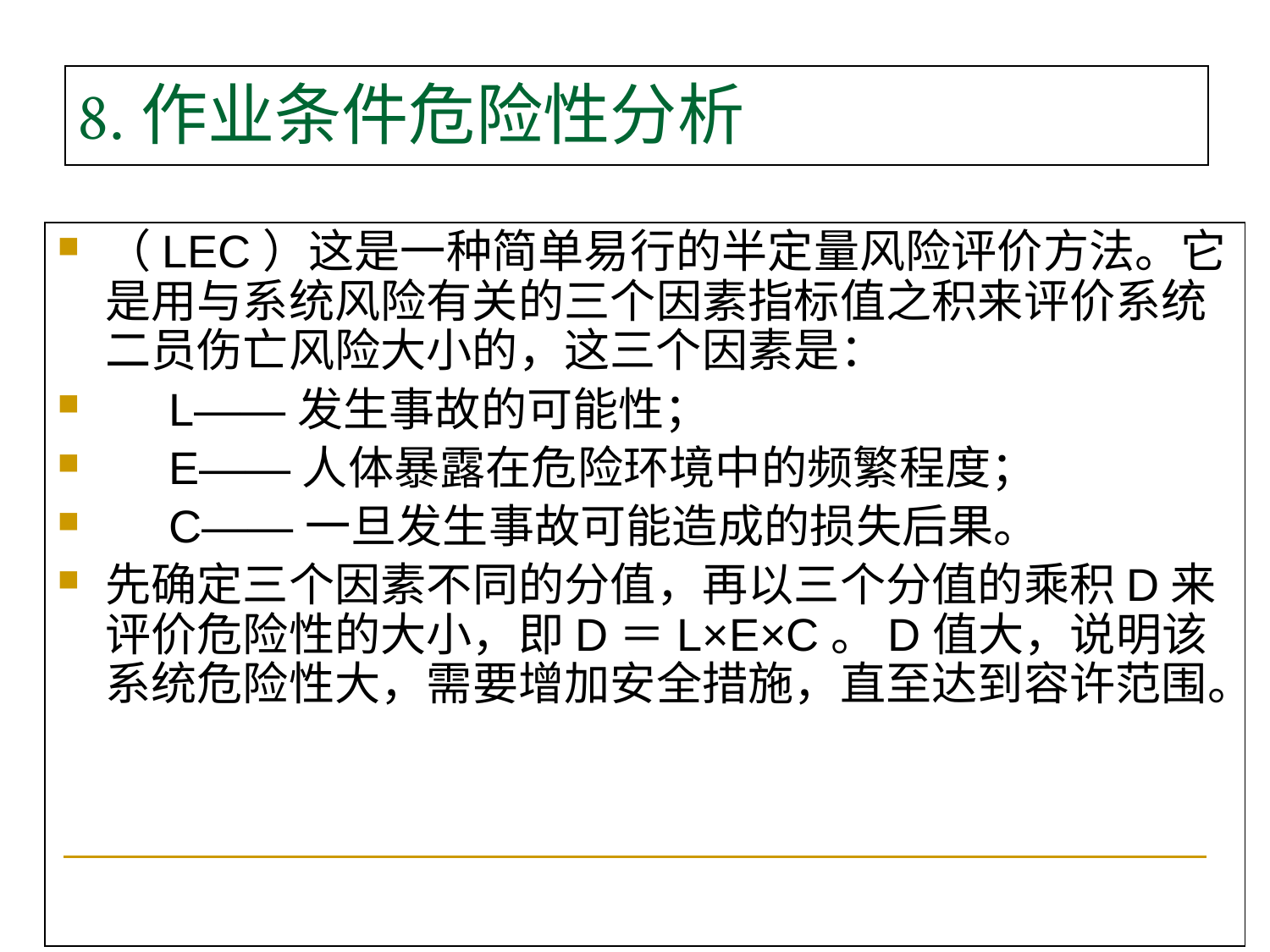

8.作业条件危险性分析
（LEC）这是一种简单易行的半定量风险评价方法。它是用与系统风险有关的三个因素指标值之积来评价系统二员伤亡风险大小的，这三个因素是：
     L——发生事故的可能性；
     E——人体暴露在危险环境中的频繁程度；
     C——一旦发生事故可能造成的损失后果。
先确定三个因素不同的分值，再以三个分值的乘积D来评价危险性的大小，即D＝L×E×C。D值大，说明该系统危险性大，需要增加安全措施，直至达到容许范围。